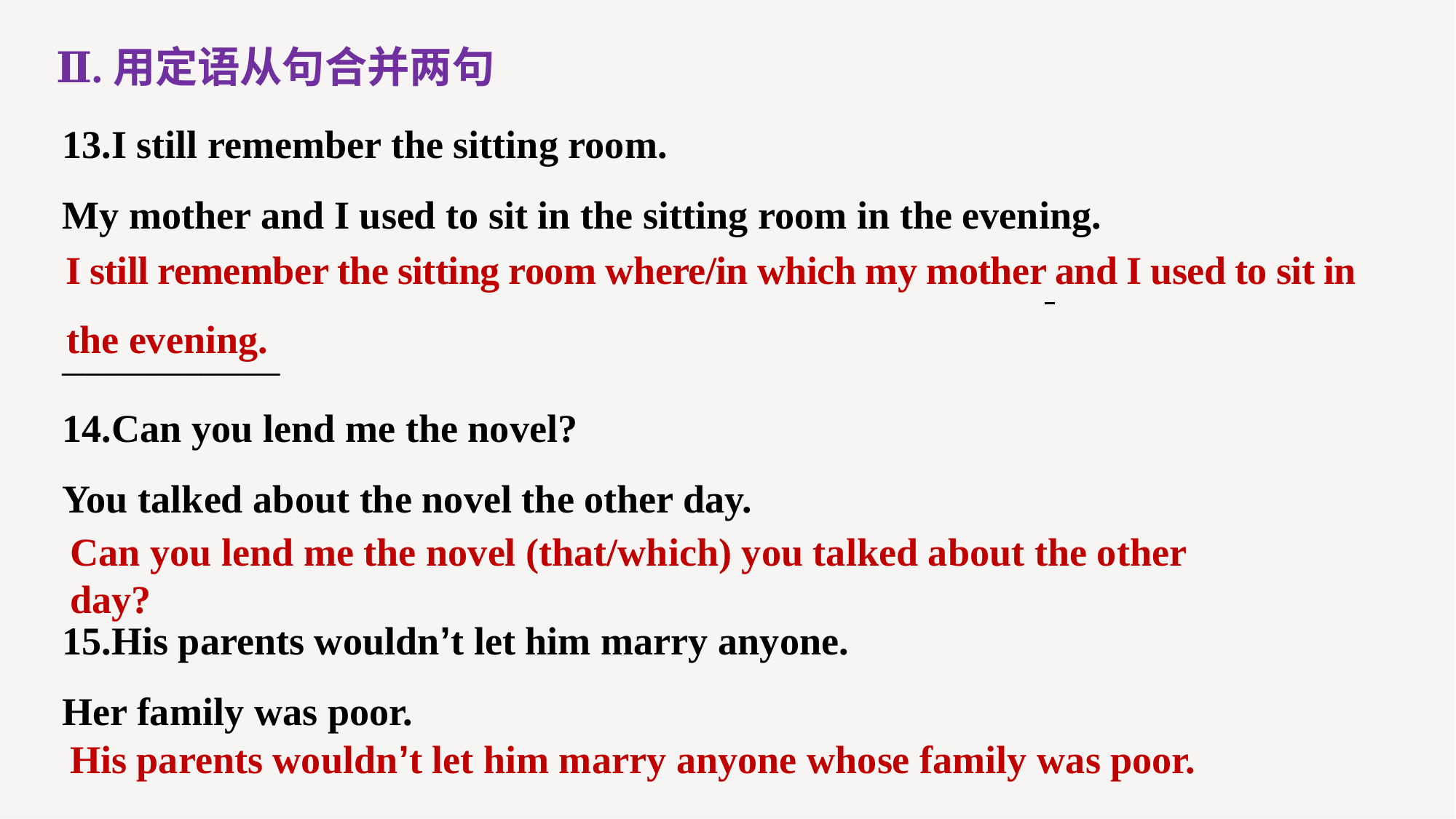

Ⅱ.用定语从句合并两句
13.I still remember the sitting room.
My mother and I used to sit in the sitting room in the evening.

___________
14.Can you lend me the novel?
You talked about the novel the other day.

15.His parents wouldn’t let him marry anyone.
Her family was poor.

I still remember the sitting room where/in which my mother and I used to sit in
the evening.
Can you lend me the novel (that/which) you talked about the other day?
His parents wouldn’t let him marry anyone whose family was poor.